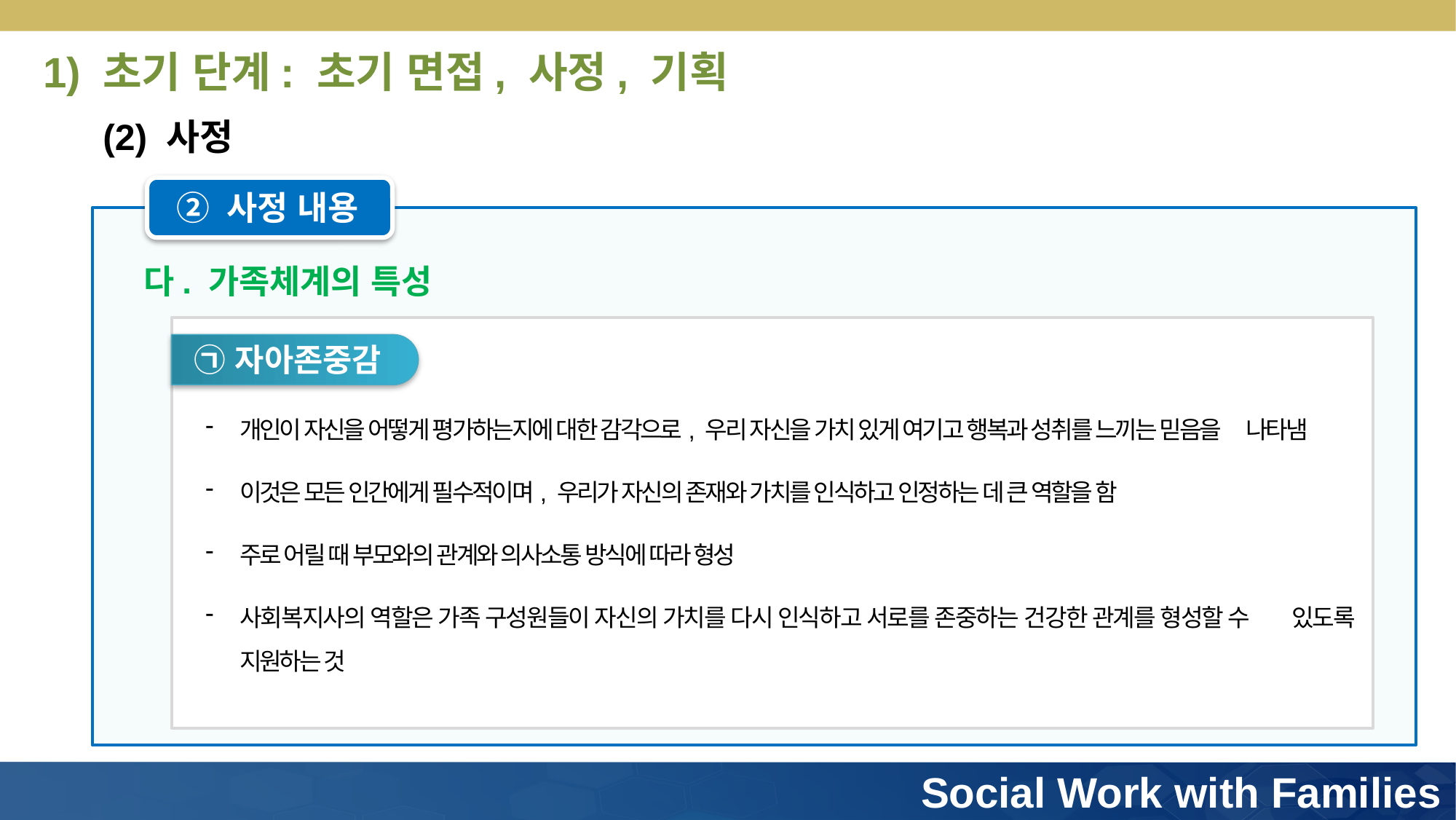

1) 초기 단계: 초기 면접, 사정, 기획
(2) 사정

② 사정 내용

다. 가족체계의 특성

㉠ 자아존중감
개인이 자신을 어떻게 평가하는지에 대한 감각으로, 우리 자신을 가치 있게 여기고 행복과 성취를 느끼는 믿음을      나타냄

이것은 모든 인간에게 필수적이며, 우리가 자신의 존재와 가치를 인식하고 인정하는 데 큰 역할을 함

주로 어릴 때 부모와의 관계와 의사소통 방식에 따라 형성

사회복지사의 역할은 가족 구성원들이 자신의 가치를 다시 인식하고 서로를 존중하는 건강한 관계를 형성할 수        있도록 지원하는 것